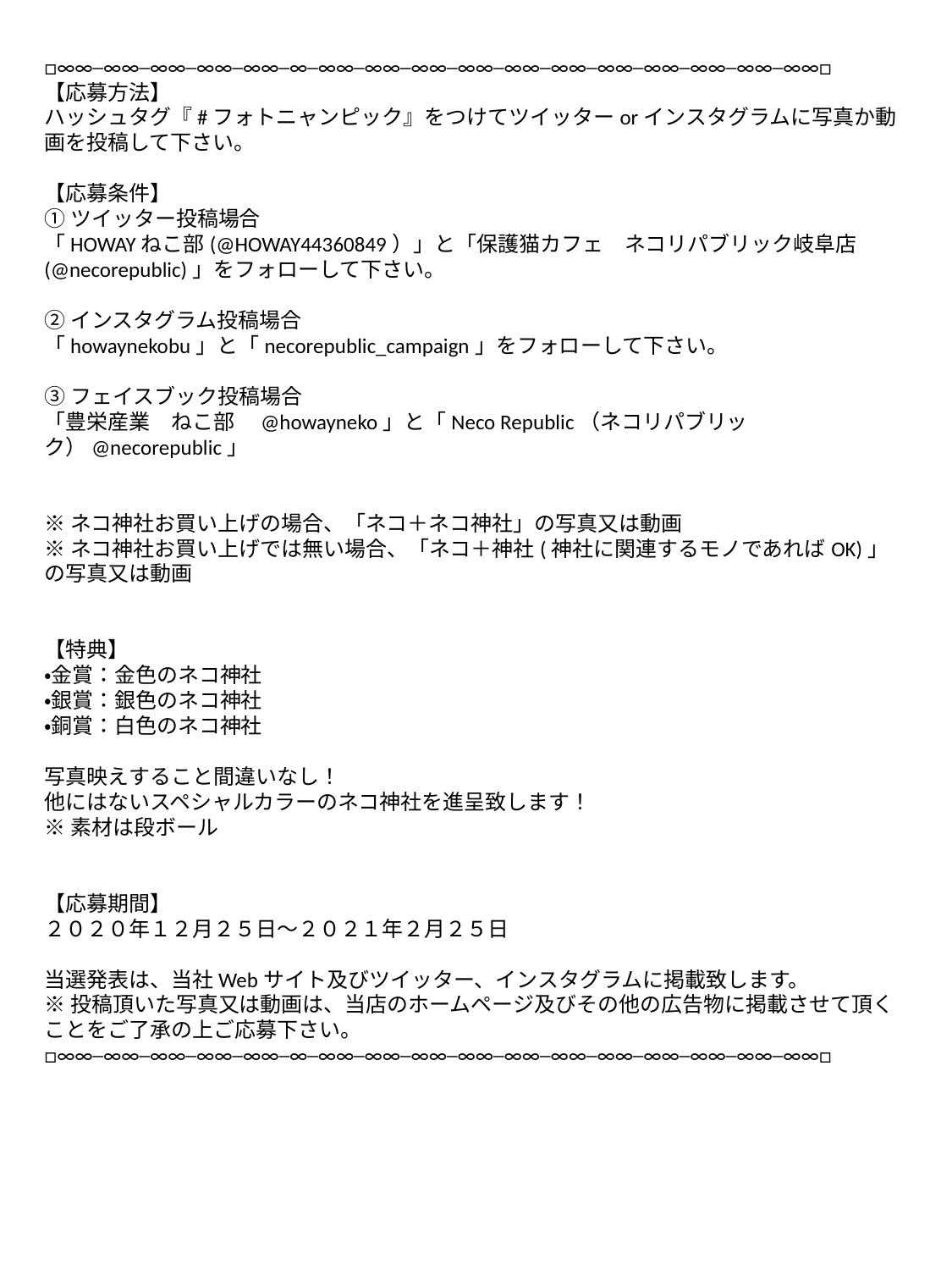

□∞∞─∞∞─∞∞─∞∞─∞∞─∞─∞∞─∞∞─∞∞─∞∞─∞∞─∞∞─∞∞─∞∞─∞∞─∞∞─∞∞□
【応募方法】
ハッシュタグ『#フォトニャンピック』をつけてツイッターorインスタグラムに写真か動画を投稿して下さい。

【応募条件】
①ツイッター投稿場合
「HOWAYねこ部(@HOWAY44360849）」と「保護猫カフェ　ネコリパブリック岐阜店(@necorepublic)」をフォローして下さい。

②インスタグラム投稿場合
「howaynekobu」と「necorepublic_campaign」をフォローして下さい。

③フェイスブック投稿場合
「豊栄産業　ねこ部　@howayneko」と「Neco Republic（ネコリパブリック）@necorepublic」

※ネコ神社お買い上げの場合、「ネコ＋ネコ神社」の写真又は動画
※ネコ神社お買い上げでは無い場合、「ネコ＋神社(神社に関連するモノであればOK)」の写真又は動画

【特典】
・金賞：金色のネコ神社
・銀賞：銀色のネコ神社
・銅賞：白色のネコ神社

写真映えすること間違いなし！
他にはないスペシャルカラーのネコ神社を進呈致します！
※素材は段ボール

【応募期間】
２０２０年１２月２５日～２０２１年２月２５日

当選発表は、当社Webサイト及びツイッター、インスタグラムに掲載致します。
※投稿頂いた写真又は動画は、当店のホームページ及びその他の広告物に掲載させて頂くことをご了承の上ご応募下さい。
□∞∞─∞∞─∞∞─∞∞─∞∞─∞─∞∞─∞∞─∞∞─∞∞─∞∞─∞∞─∞∞─∞∞─∞∞─∞∞─∞∞□